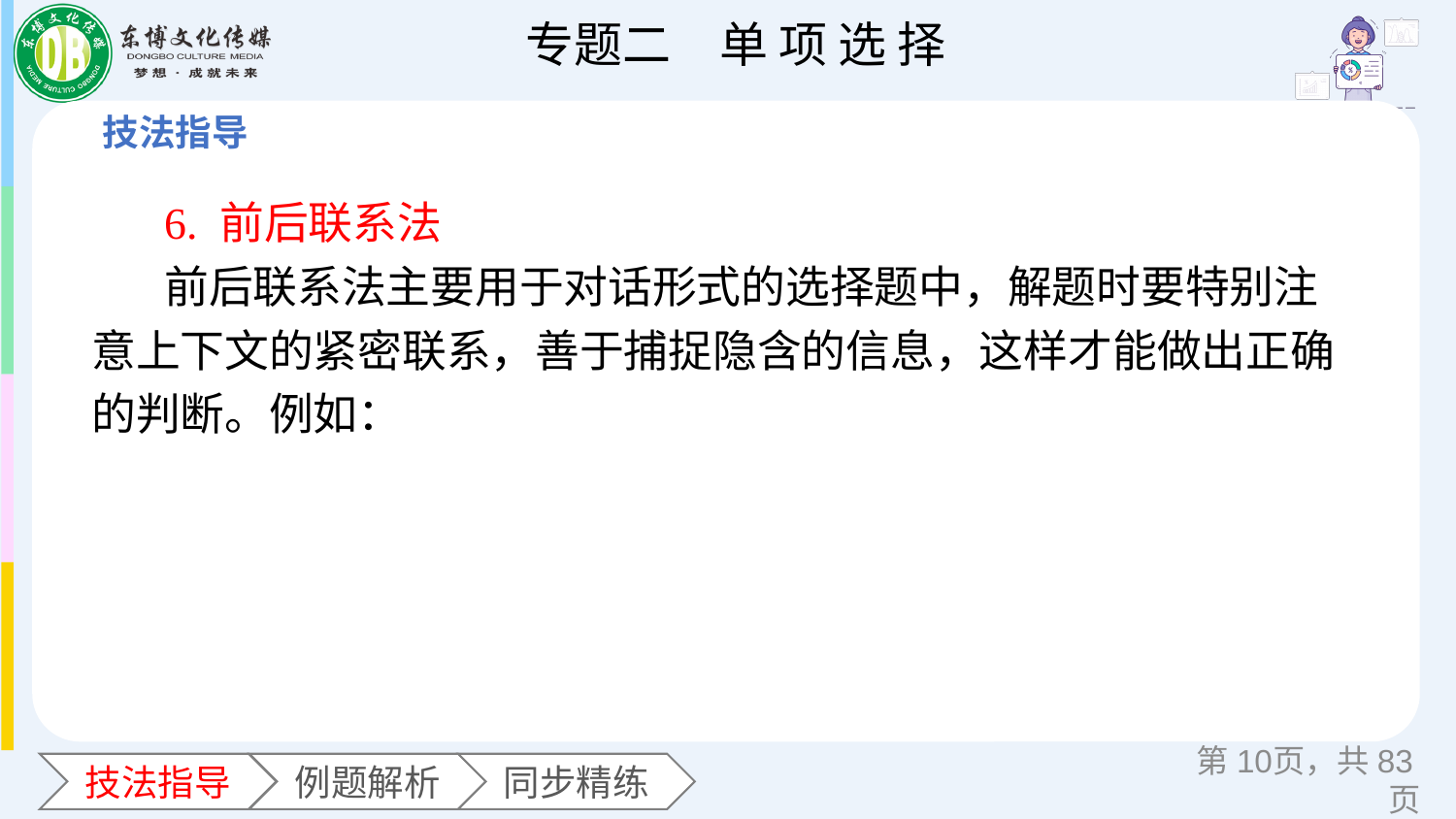

6. 前后联系法
前后联系法主要用于对话形式的选择题中，解题时要特别注意上下文的紧密联系，善于捕捉隐含的信息，这样才能做出正确的判断。例如：
第10页，共83页